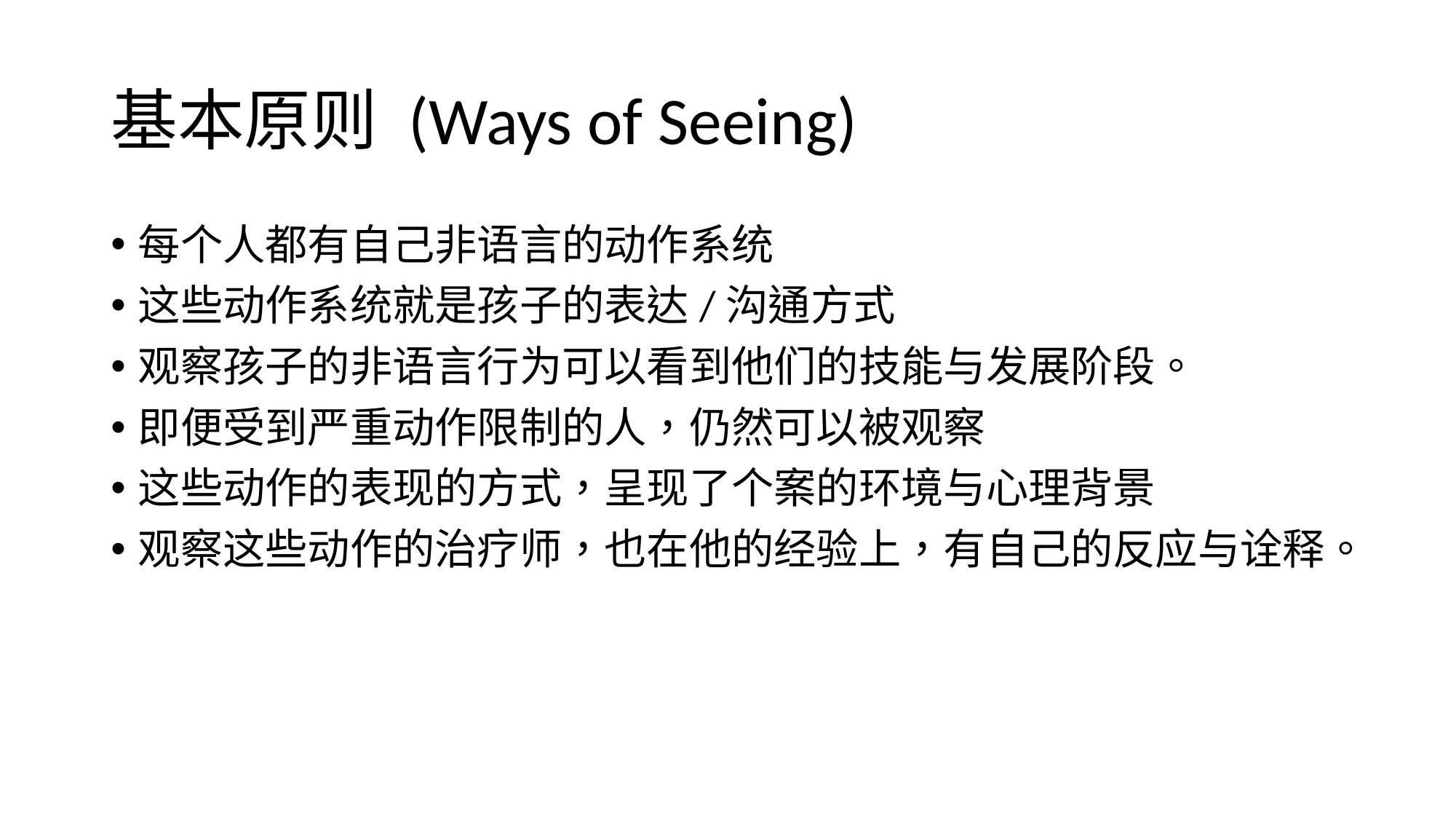

# 基本原则 (Ways of Seeing)
每个人都有自己非语言的动作系统
这些动作系统就是孩子的表达/沟通方式
观察孩子的非语言行为可以看到他们的技能与发展阶段。
即便受到严重动作限制的人，仍然可以被观察
这些动作的表现的方式，呈现了个案的环境与心理背景
观察这些动作的治疗师，也在他的经验上，有自己的反应与诠释。